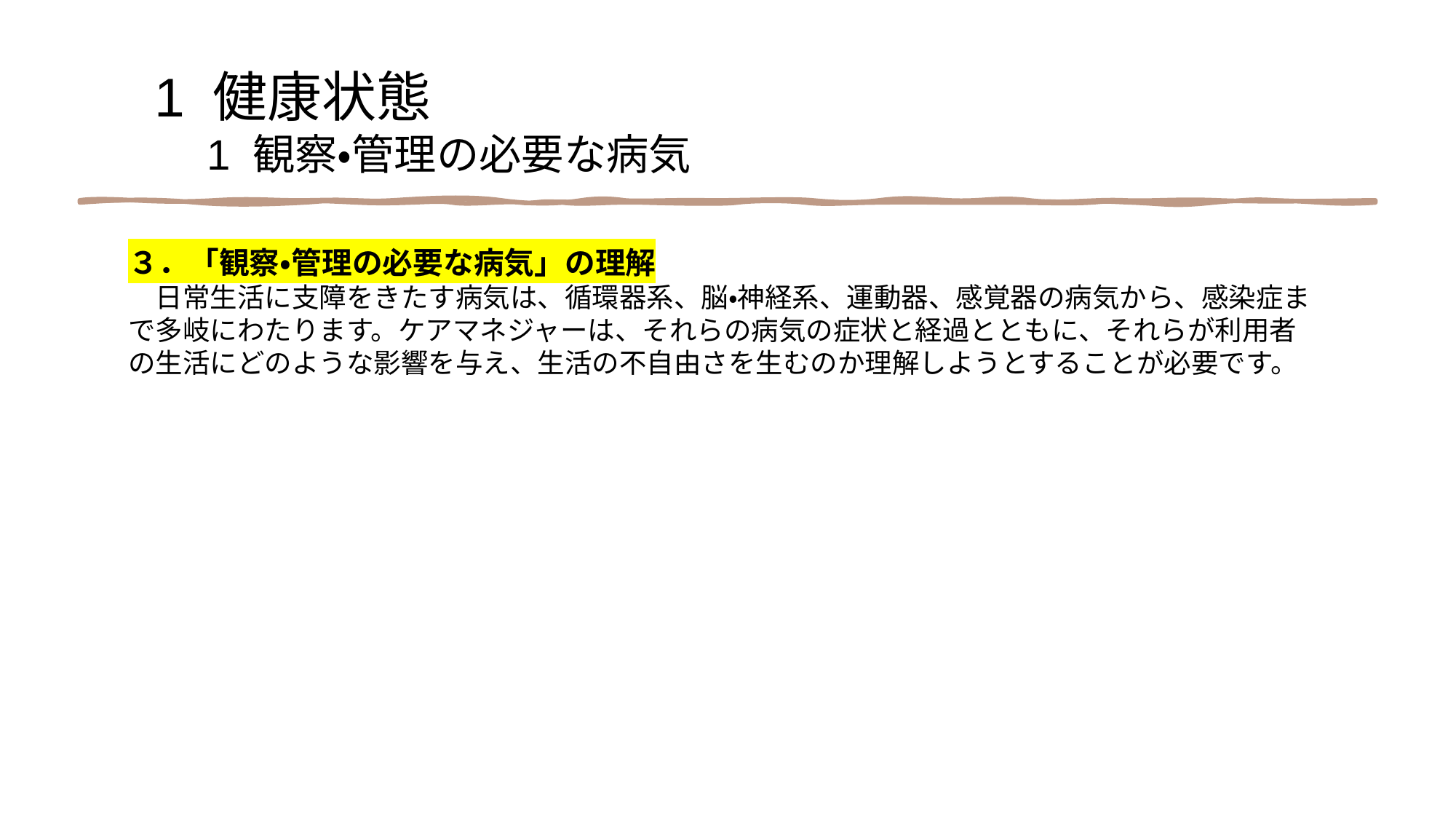

1 健康状態
　1 観察・管理の必要な病気

３．「観察・管理の必要な病気」の理解
　日常生活に支障をきたす病気は、循環器系、脳・神経系、運動器、感覚器の病気から、感染症まで多岐にわたります。ケアマネジャーは、それらの病気の症状と経過とともに、それらが利用者の生活にどのような影響を与え、生活の不自由さを生むのか理解しようとすることが必要です。